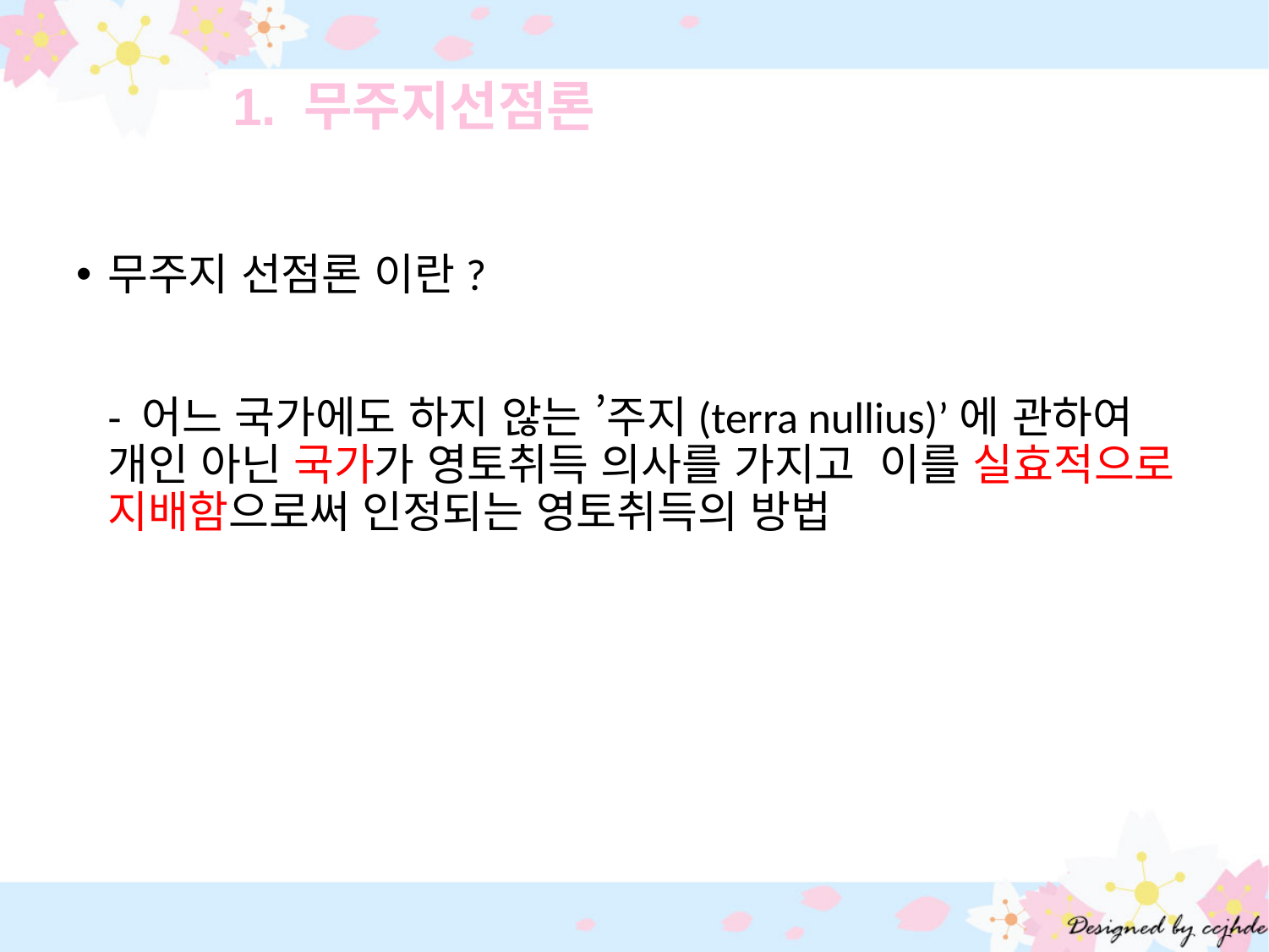

1. 무주지선점론
무주지 선점론 이란?
- 어느 국가에도 하지 않는 ’주지(terra nullius)’에 관하여 개인 아닌 국가가 영토취득 의사를 가지고  이를 실효적으로 지배함으로써 인정되는 영토취득의 방법